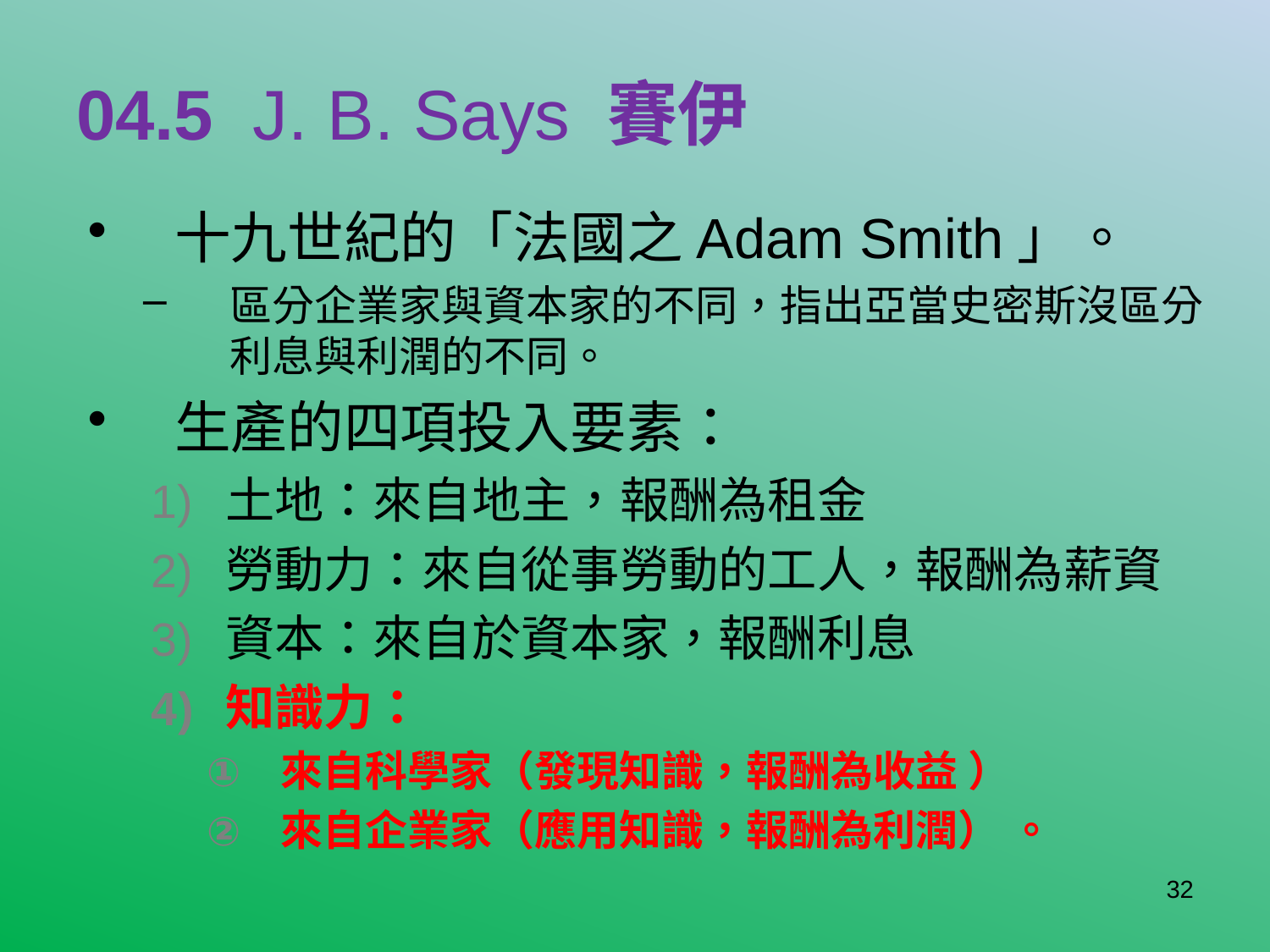

# 04.5  J. B. Says 賽伊
十九世紀的「法國之Adam Smith」。
區分企業家與資本家的不同，指出亞當史密斯沒區分利息與利潤的不同。
生產的四項投入要素：
土地：來自地主，報酬為租金
勞動力：來自從事勞動的工人，報酬為薪資
資本：來自於資本家，報酬利息
知識力：
來自科學家（發現知識，報酬為收益 ）
來自企業家（應用知識，報酬為利潤） 。
32